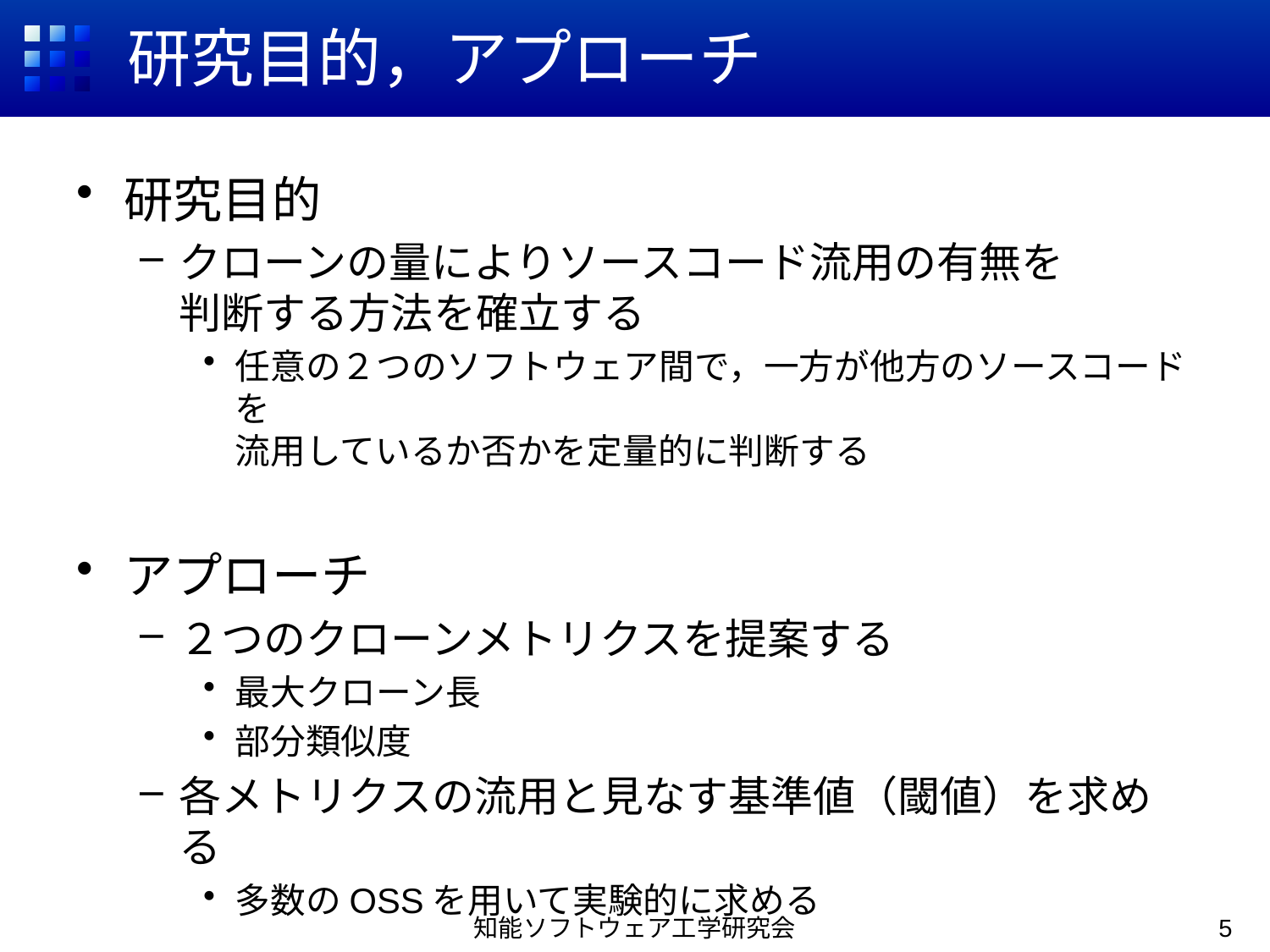

# 研究目的，アプローチ
研究目的
クローンの量によりソースコード流用の有無を
判断する方法を確立する
任意の２つのソフトウェア間で，一方が他方のソースコードを
流用しているか否かを定量的に判断する

アプローチ
２つのクローンメトリクスを提案する
最大クローン長
部分類似度
各メトリクスの流用と見なす基準値（閾値）を求める
多数のOSSを用いて実験的に求める
知能ソフトウェア工学研究会
5